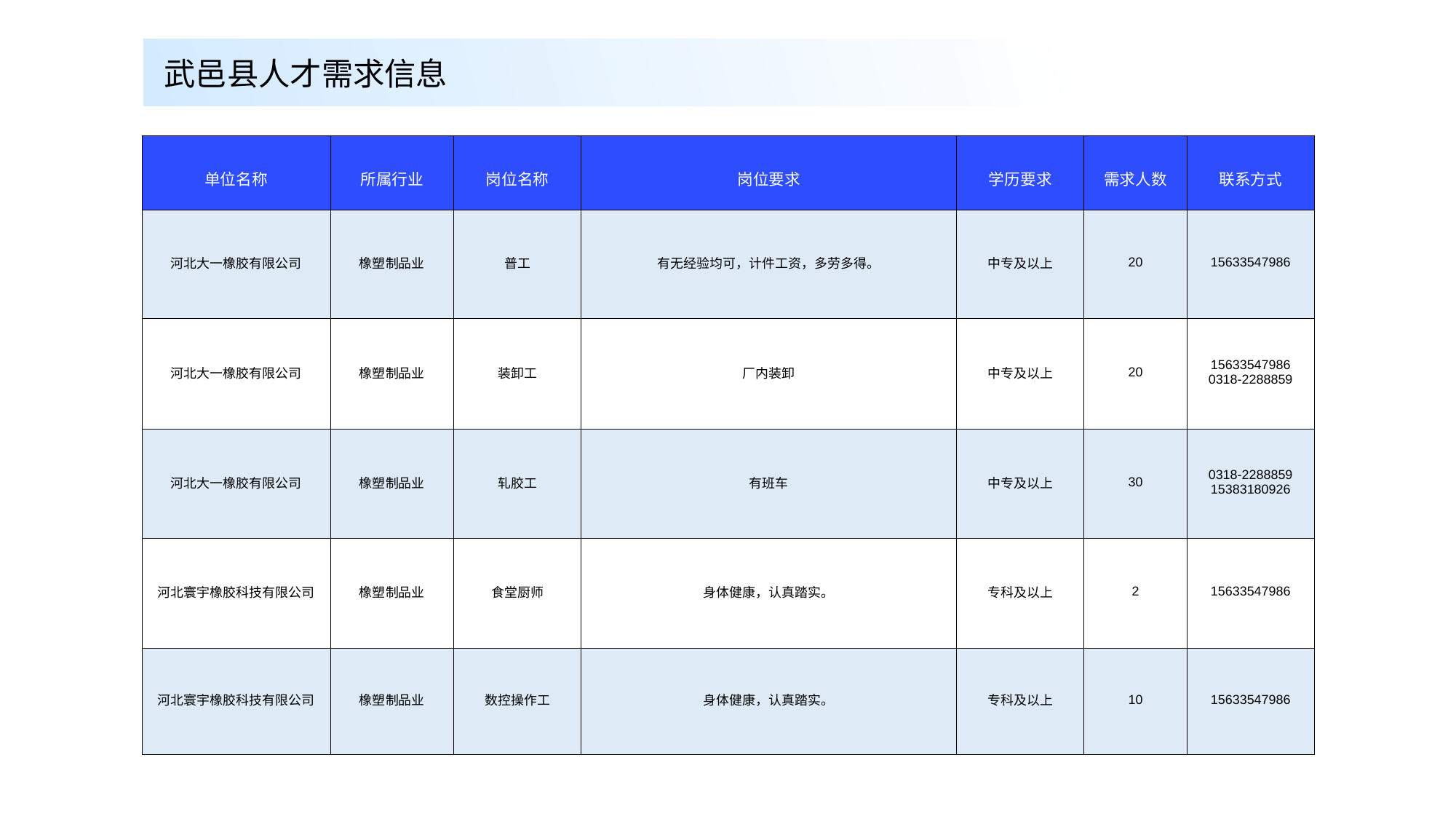

武邑县人才需求信息

| 单位名称 | 所属行业 | 岗位名称 | 岗位要求 | 学历要求 | 需求人数 | 联系方式 |
| --- | --- | --- | --- | --- | --- | --- |
| 河北大一橡胶有限公司 | 橡塑制品业 | 普工 | 有无经验均可，计件工资，多劳多得。 | 中专及以上 | 20 | 15633547986 |
| 河北大一橡胶有限公司 | 橡塑制品业 | 装卸工 | 厂内装卸 | 中专及以上 | 20 | 15633547986 0318-2288859 |
| 河北大一橡胶有限公司 | 橡塑制品业 | 轧胶工 | 有班车 | 中专及以上 | 30 | 0318-2288859 15383180926 |
| 河北寰宇橡胶科技有限公司 | 橡塑制品业 | 食堂厨师 | 身体健康，认真踏实。 | 专科及以上 | 2 | 15633547986 |
| 河北寰宇橡胶科技有限公司 | 橡塑制品业 | 数控操作工 | 身体健康，认真踏实。 | 专科及以上 | 10 | 15633547986 |
23